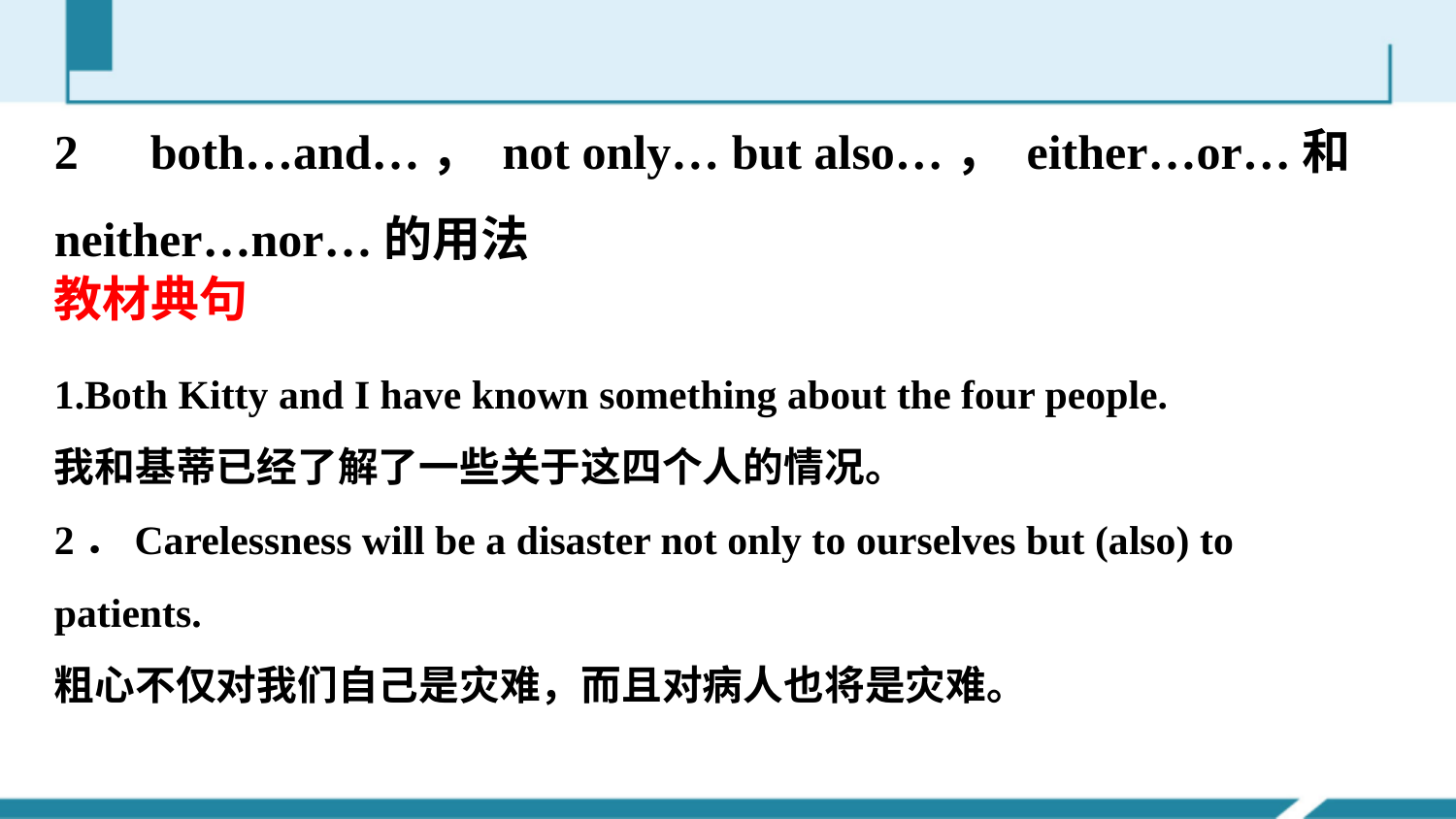

2　both…and…， not only… but also…， either…or…和neither…nor…的用法
教材典句
1.Both Kitty and I have known something about the four people.
我和基蒂已经了解了一些关于这四个人的情况。
2．Carelessness will be a disaster not only to ourselves but (also) to patients.
粗心不仅对我们自己是灾难，而且对病人也将是灾难。